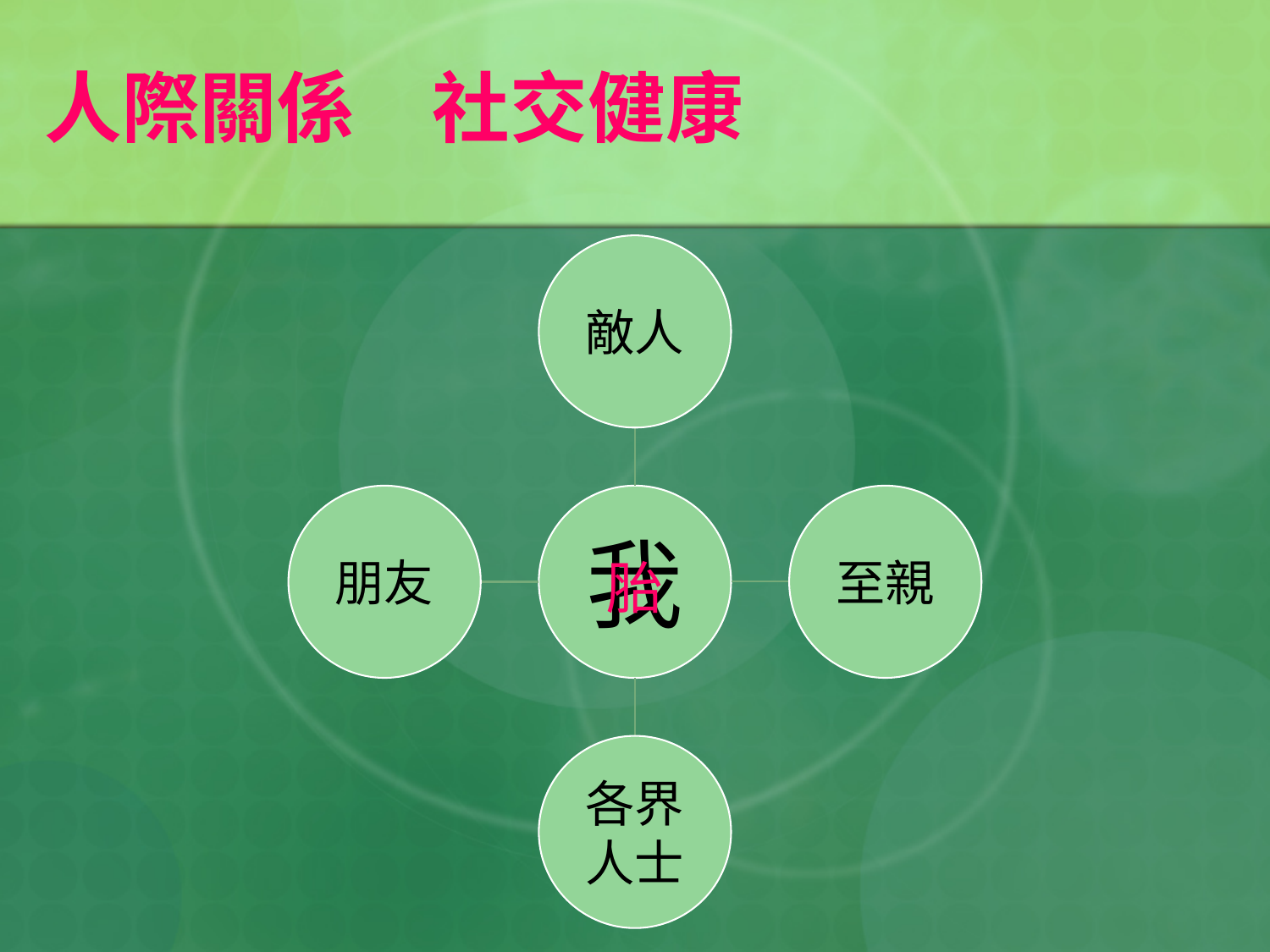

# 人際關係　社交健康
我

敵人

至親

各界人士

朋友
胎